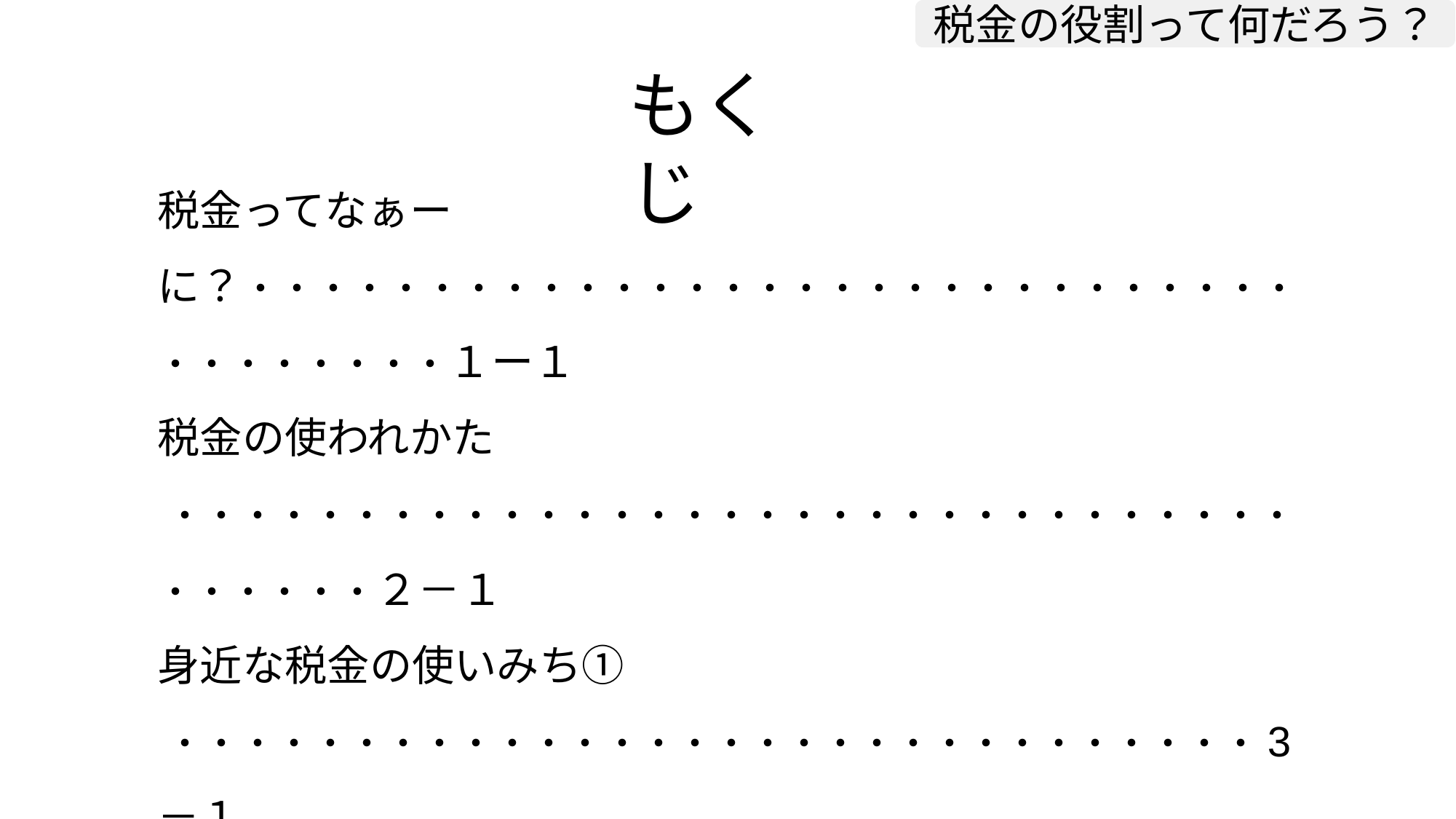

税金の役割って何だろう？
もくじ
税金ってなぁーに？・・・・・・・・・・・・・・・・・・・・・・・・・・・・・・・・・・・・・１ー１
税金の使われかた  ・・・・・・・・・・・・・・・・・・・・・・・・・・・・・・・・・・・・・２－１
身近な税金の使いみち①  ・・・・・・・・・・・・・・・・・・・・・・・・・・・・・・3－１
身近な税金の使いみち②  ・・・・・・・・・・・・・・・・・・・・・・・・・・・・・・5－１
税金の種類やしくみを調べてみよう！ ・・・・・・・・・・・・・・・・・・７－１
税の質問コーナー・・・・・・・・・・・・・・・・・・・・・・・・・・・・・・・・・・・・・・・8－１
わたしたちの町では、どのように使われているの？・・・・・ 9－１
わたしたちの町を見てみよう！ ・・・・・・・・・・・・・・・・・・・・・・・10－1